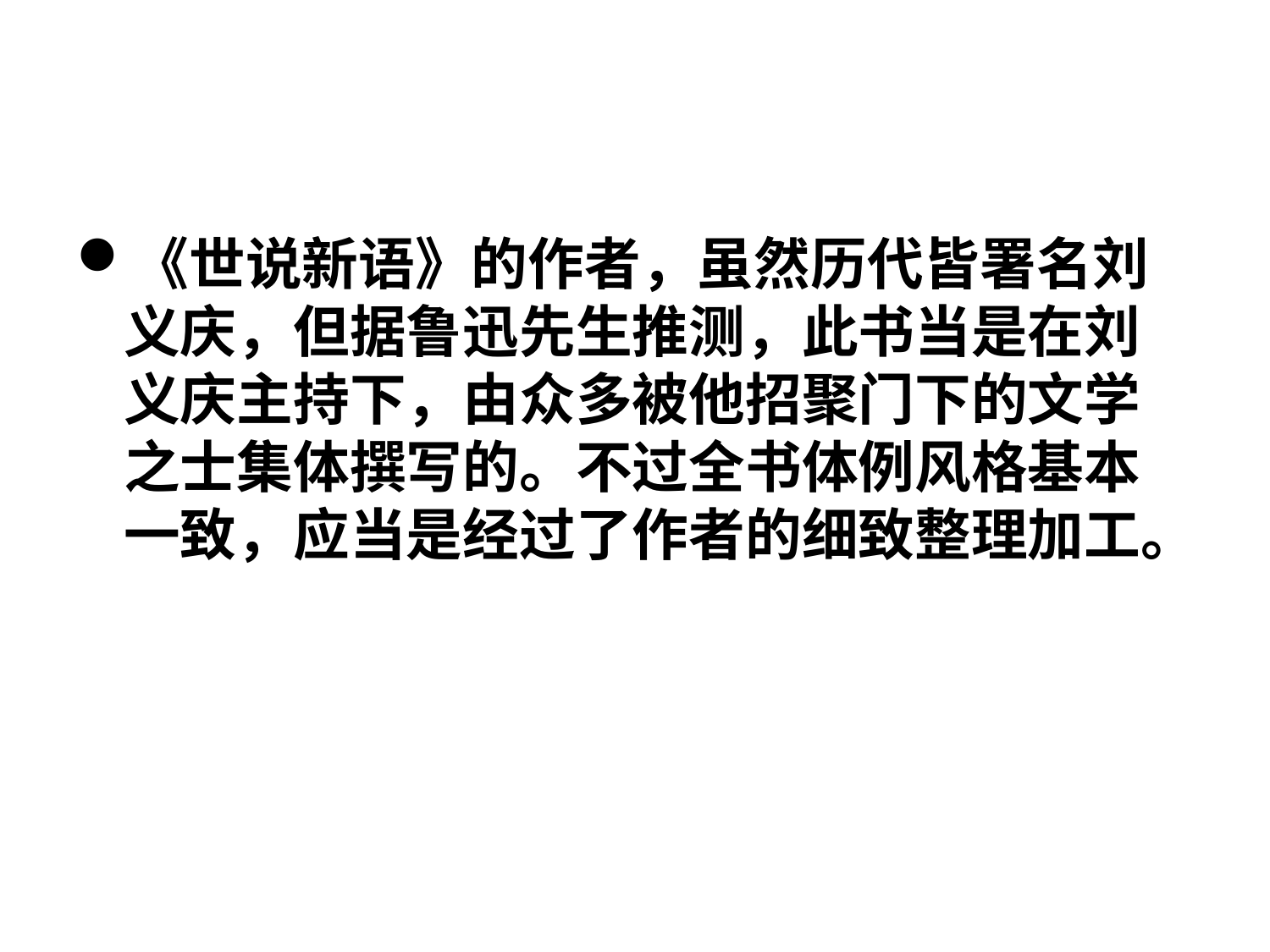

#
《世说新语》的作者，虽然历代皆署名刘义庆，但据鲁迅先生推测，此书当是在刘义庆主持下，由众多被他招聚门下的文学之士集体撰写的。不过全书体例风格基本一致，应当是经过了作者的细致整理加工。